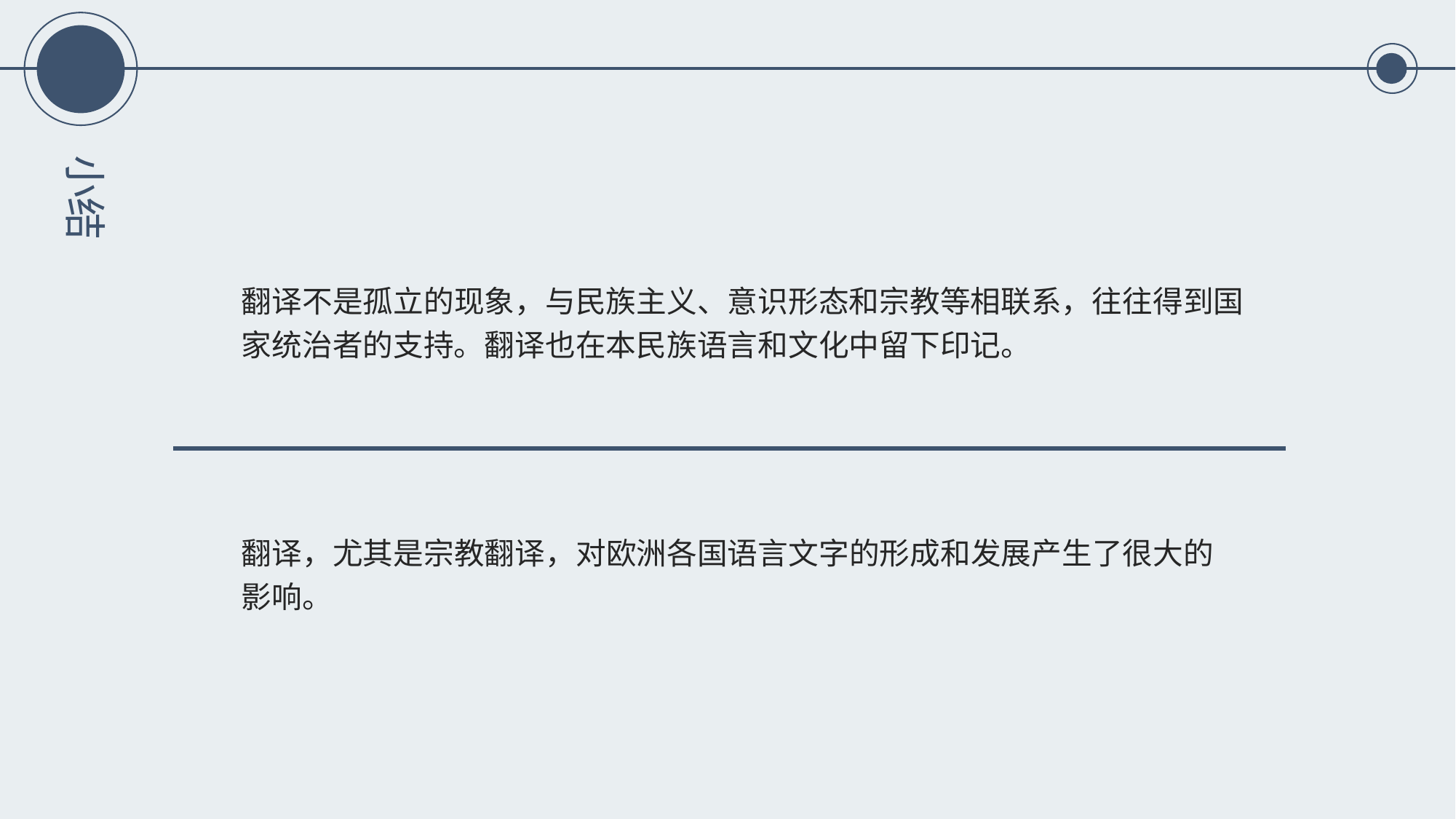

小结
翻译不是孤立的现象，与民族主义、意识形态和宗教等相联系，往往得到国家统治者的支持。翻译也在本民族语言和文化中留下印记。

翻译，尤其是宗教翻译，对欧洲各国语言文字的形成和发展产生了很大的影响。